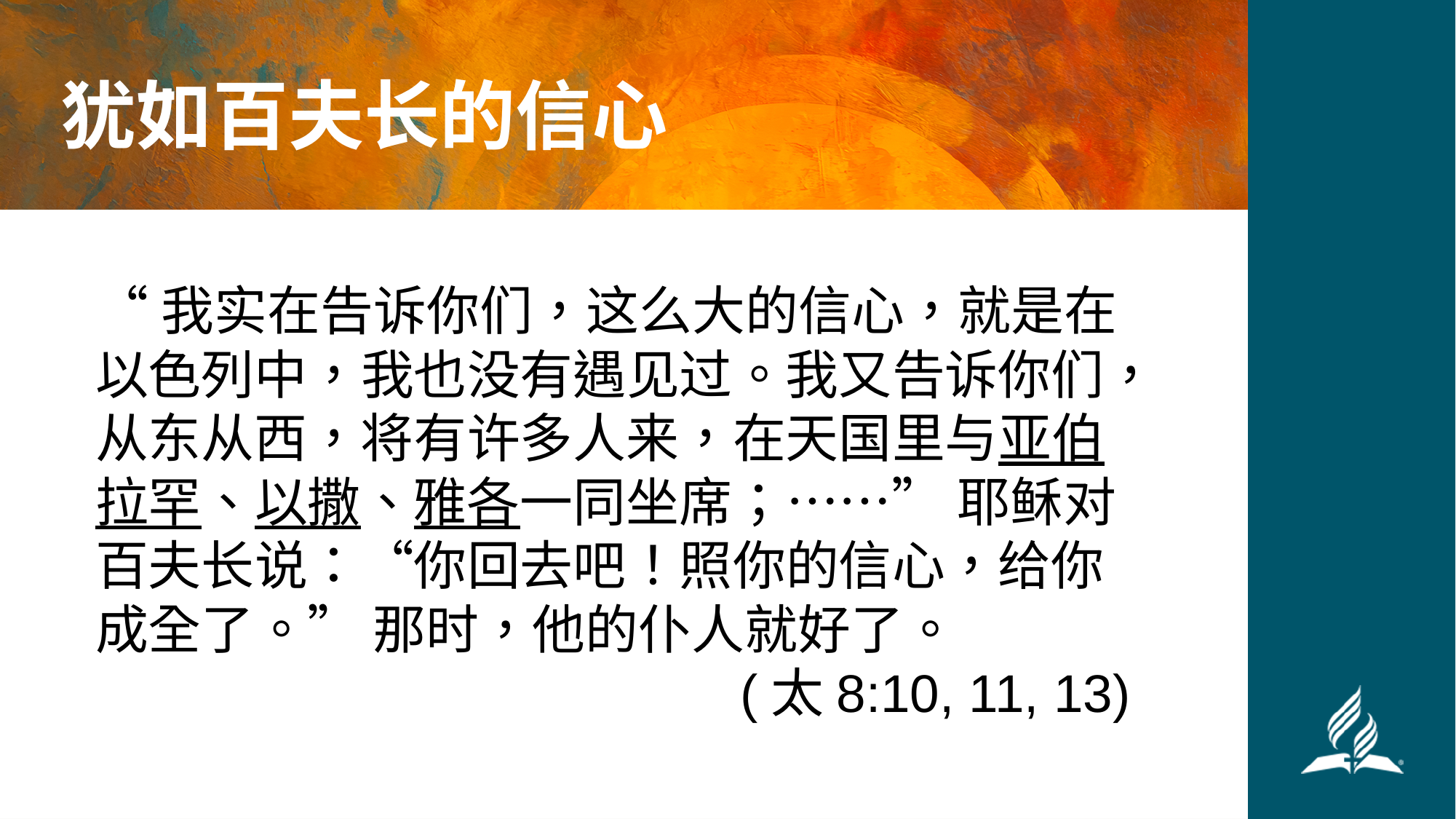

#
犹如百夫长的信心

“我实在告诉你们，这么大的信心，就是在以色列中，我也没有遇见过。我又告诉你们，从东从西，将有许多人来，在天国里与亚伯拉罕、以撒、雅各一同坐席；……” 耶稣对百夫长说：“你回去吧！照你的信心，给你成全了。” 那时，他的仆人就好了。
(太8:10, 11, 13)